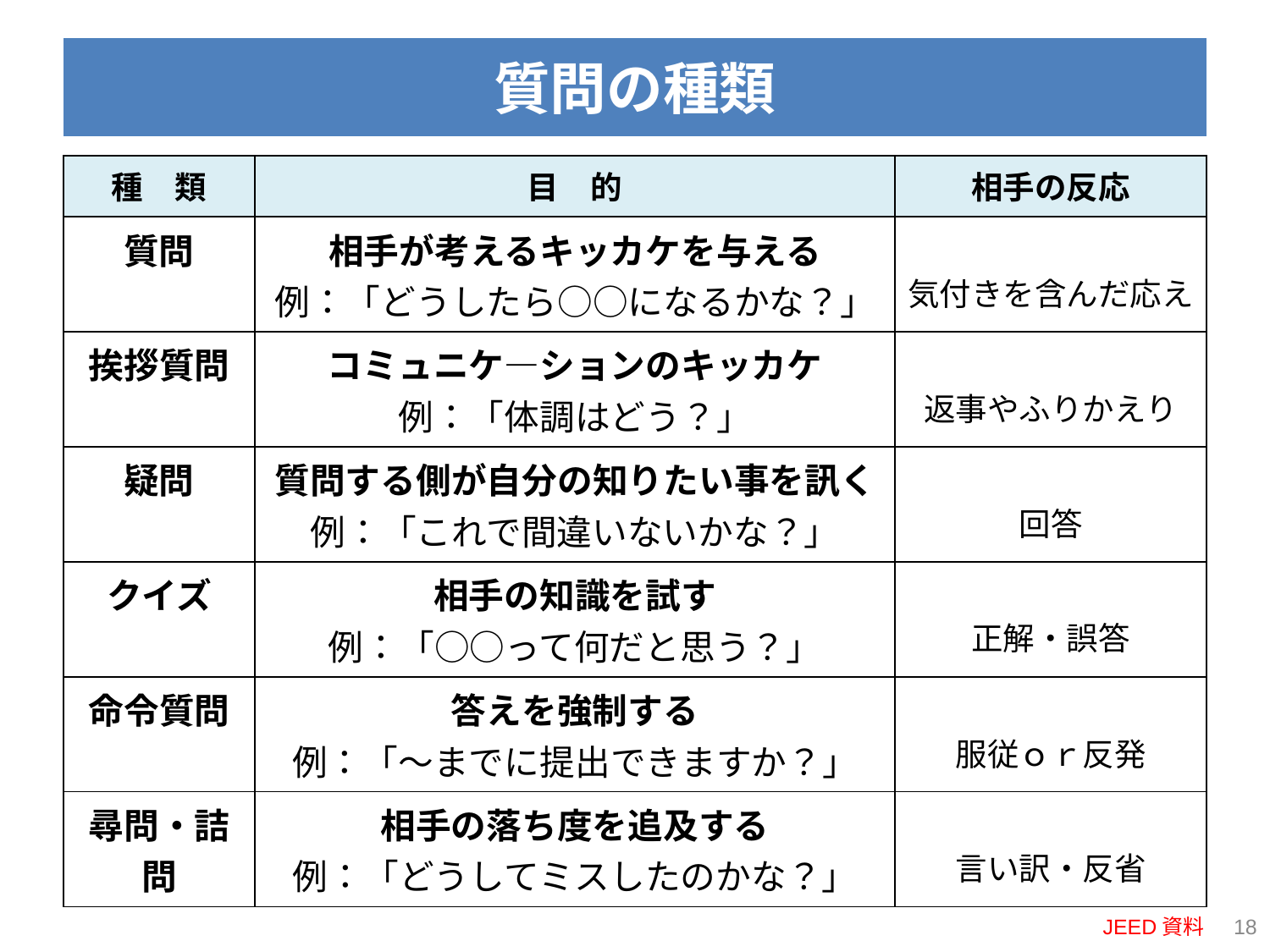

# 質問の種類
| 種　類 | 目　的 | 相手の反応 |
| --- | --- | --- |
| 質問 | 相手が考えるキッカケを与える 例：「どうしたら○○になるかな？」 | 気付きを含んだ応え |
| 挨拶質問 | コミュニケ―ションのキッカケ 例：「体調はどう？」 | 返事やふりかえり |
| 疑問 | 質問する側が自分の知りたい事を訊く 例：「これで間違いないかな？」 | 回答 |
| クイズ | 相手の知識を試す 例：「○○って何だと思う？」 | 正解・誤答 |
| 命令質問 | 答えを強制する 例：「～までに提出できますか？」 | 服従ｏｒ反発 |
| 尋問・詰問 | 相手の落ち度を追及する 例：「どうしてミスしたのかな？」 | 言い訳・反省 |
JEED資料
18